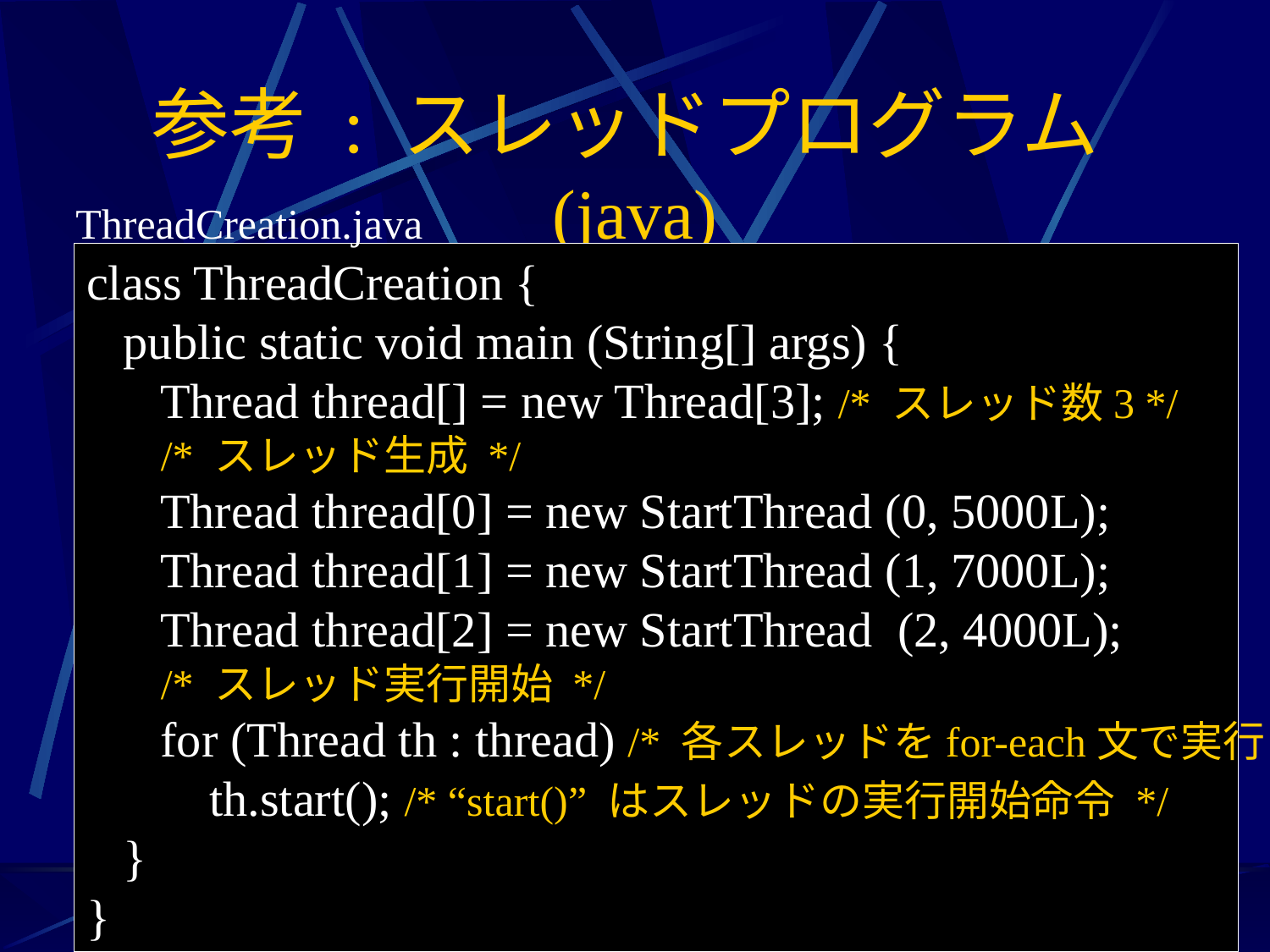

# 参考 : スレッドプログラム(java)
ThreadCreation.java
class ThreadCreation {
   public static void main (String[] args) {
      Thread thread[] = new Thread[3]; /* スレッド数3 */
       /* スレッド生成 */
      Thread thread[0] = new StartThread (0, 5000L);
      Thread thread[1] = new StartThread (1, 7000L);
      Thread thread[2] = new StartThread  (2, 4000L);
       /* スレッド実行開始 */
      for (Thread th : thread) /* 各スレッドをfor-each文で実行 */
          th.start(); /* “start()” はスレッドの実行開始命令 */
   }
}